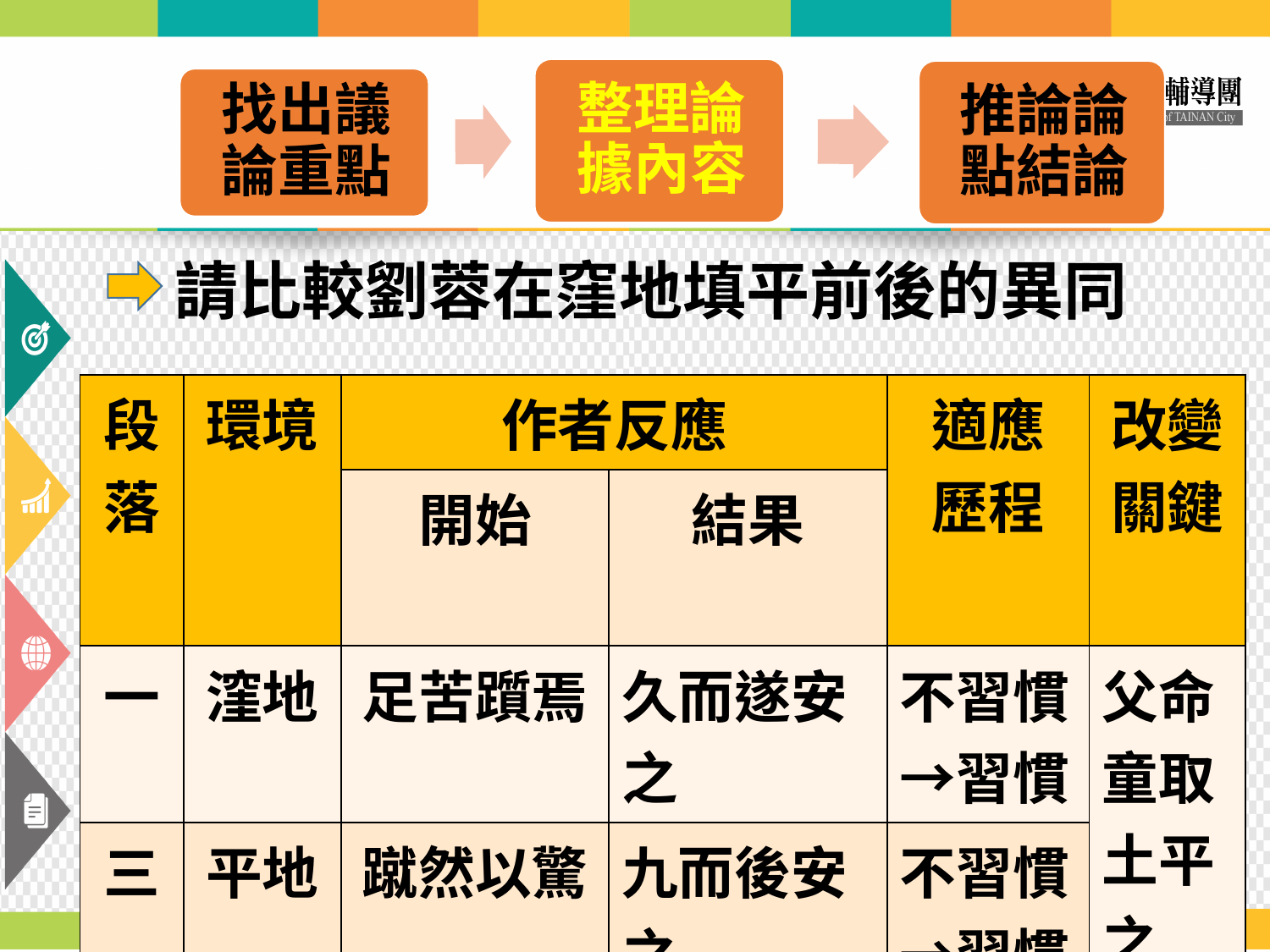

找出議論重點

整理論據內容

推論論點結論
請比較劉蓉在窪地填平前後的異同

| 段落 | 環境 | 作者反應 |  | 適應 歷程 | 改變關鍵 |
| --- | --- | --- | --- | --- | --- |
|  |  | 開始 | 結果 |  |  |
| 一 | 漥地 | 足苦躓焉 | 久而遂安之 | 不習慣→習慣 | 父命童取土平之 |
| 三 | 平地 | 蹴然以驚 | 九而後安之 | 不習慣→習慣 |  |